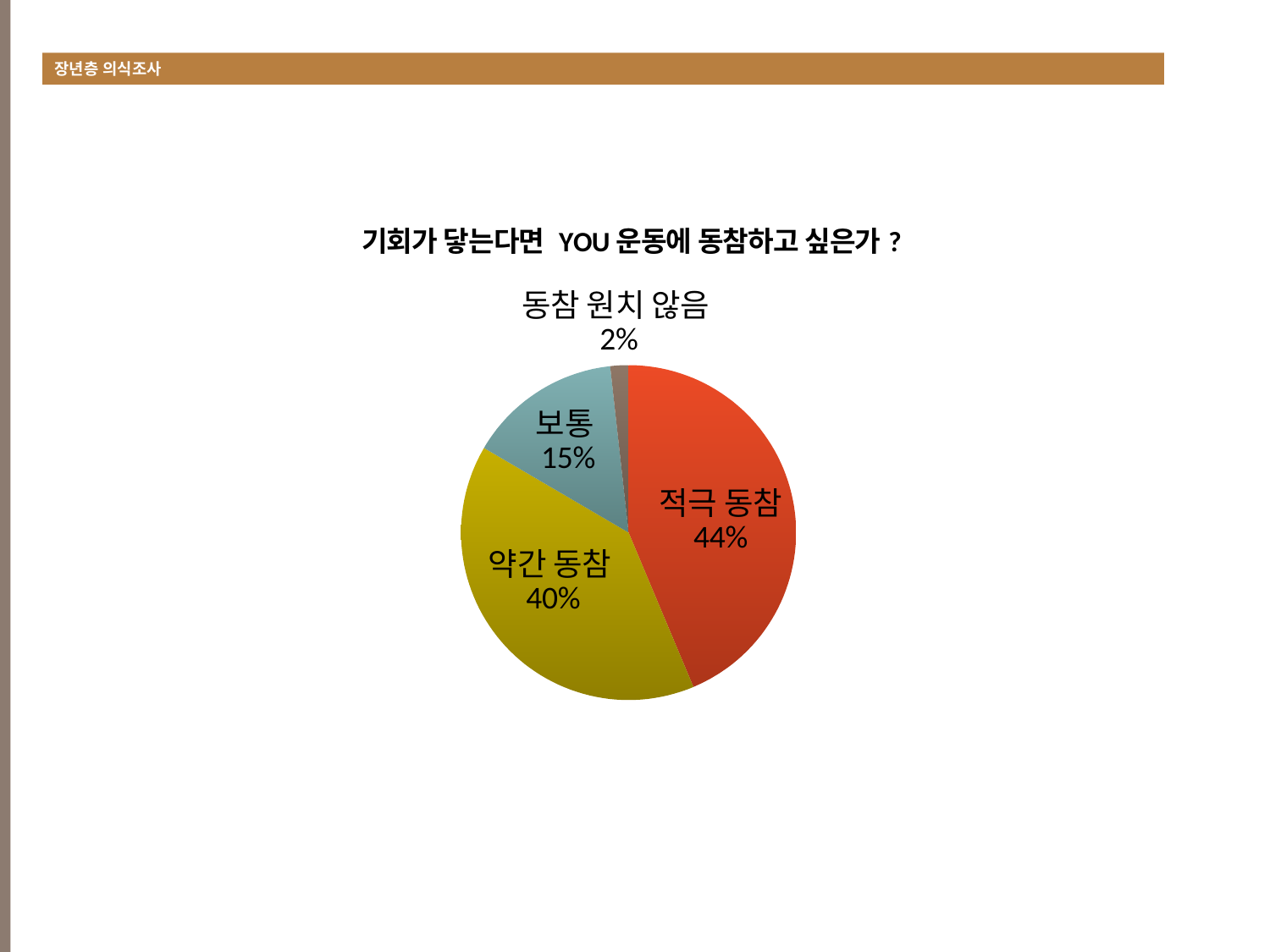

장년층 의식조사

#

### Chart:

| Category | 기회가 닿는다면 YOU운동에 동참하고 싶은가?  |
|---|---|
| 적극 동참 | 224.0 |
| 약간 동참   | 204.0 |
| 보통  | 76.0 |
| 동참 원치 않음  | 9.0 |